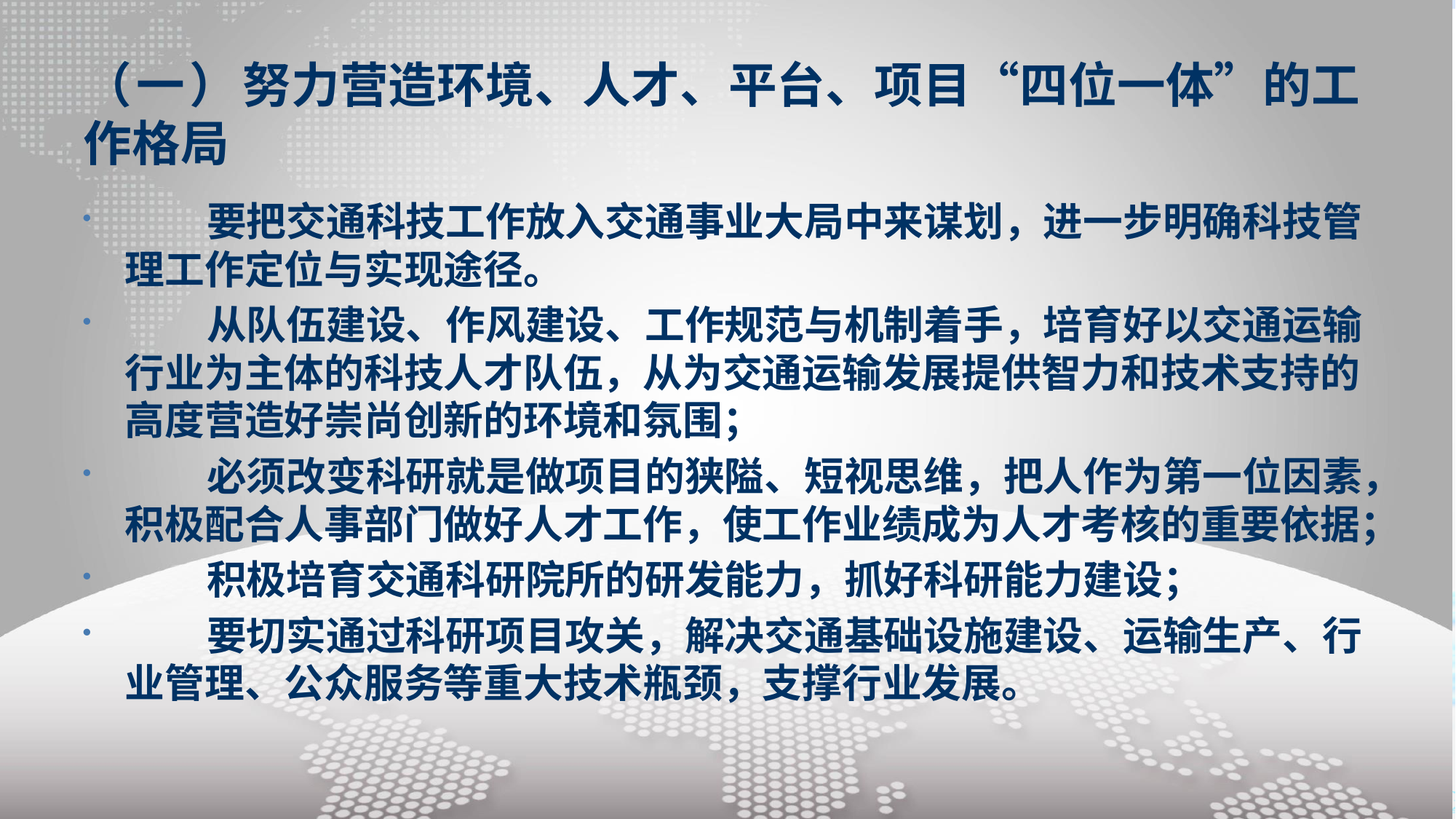

# （一）努力营造环境、人才、平台、项目“四位一体”的工作格局
        要把交通科技工作放入交通事业大局中来谋划，进一步明确科技管理工作定位与实现途径。
        从队伍建设、作风建设、工作规范与机制着手，培育好以交通运输行业为主体的科技人才队伍，从为交通运输发展提供智力和技术支持的高度营造好崇尚创新的环境和氛围；
        必须改变科研就是做项目的狭隘、短视思维，把人作为第一位因素，积极配合人事部门做好人才工作，使工作业绩成为人才考核的重要依据；
        积极培育交通科研院所的研发能力，抓好科研能力建设；
        要切实通过科研项目攻关，解决交通基础设施建设、运输生产、行业管理、公众服务等重大技术瓶颈，支撑行业发展。